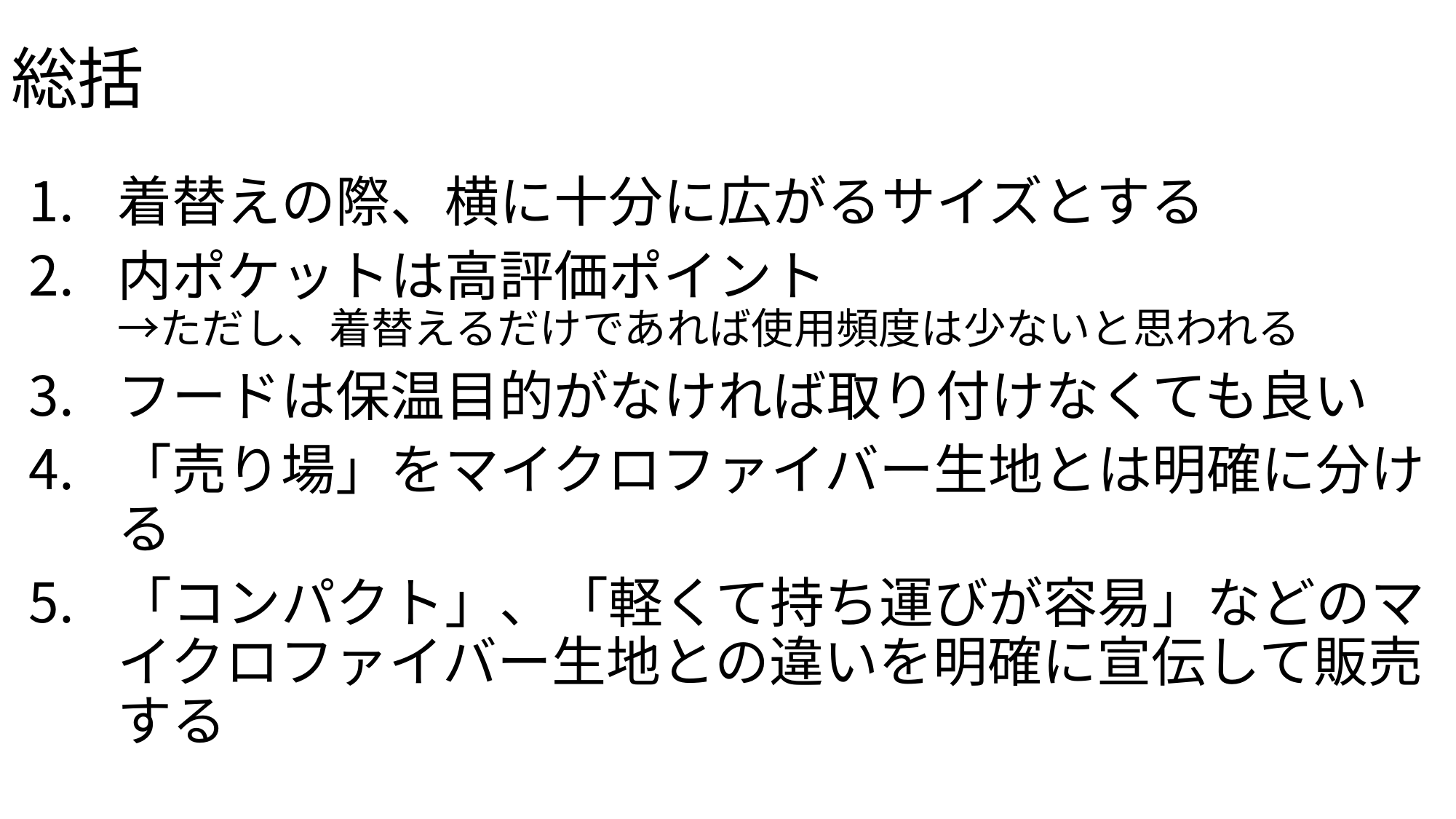

# 総括
着替えの際、横に十分に広がるサイズとする
内ポケットは高評価ポイント
→ただし、着替えるだけであれば使用頻度は少ないと思われる
フードは保温目的がなければ取り付けなくても良い
「売り場」をマイクロファイバー生地とは明確に分ける
「コンパクト」、「軽くて持ち運びが容易」などのマイクロファイバー生地との違いを明確に宣伝して販売する